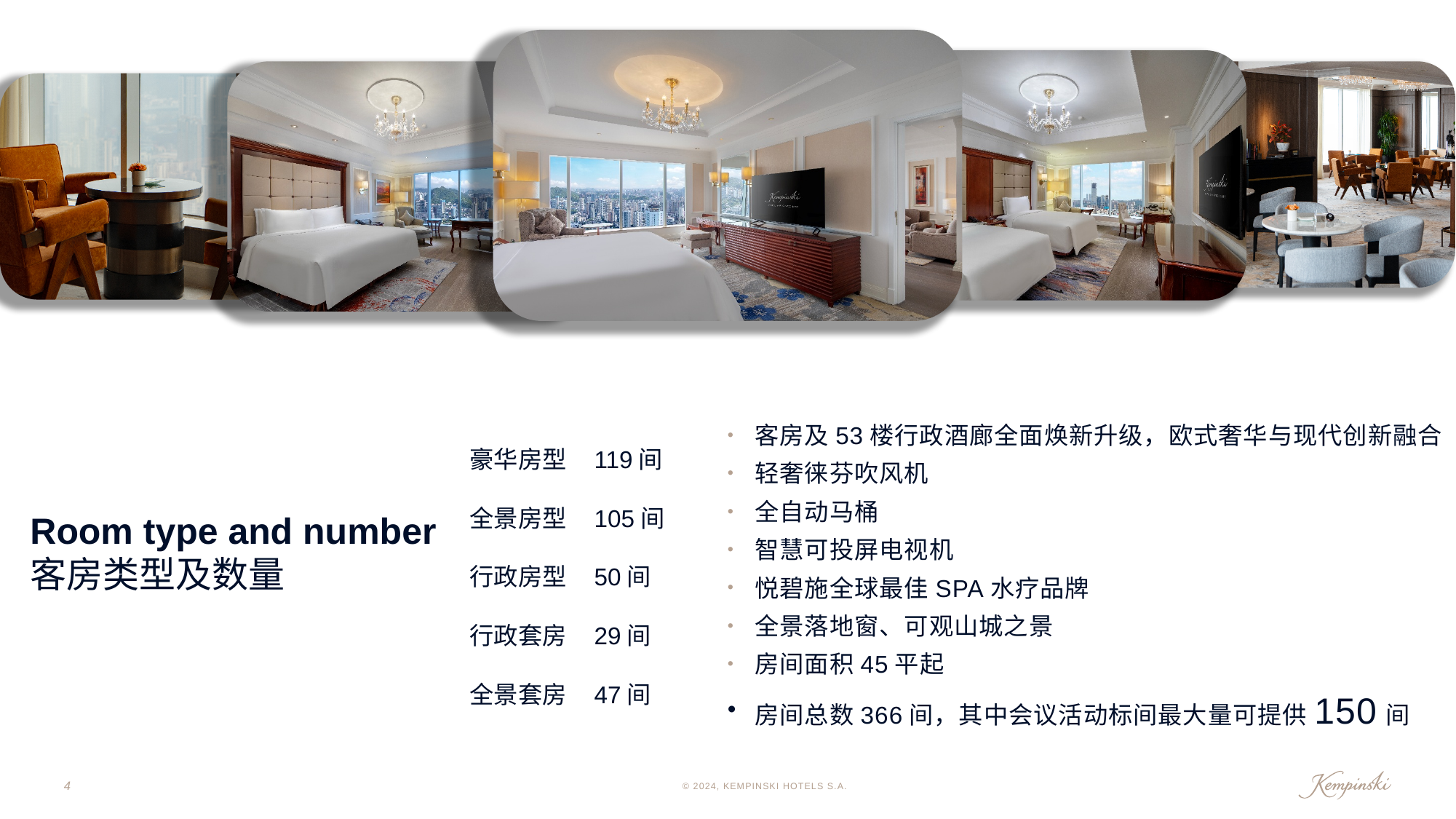

客房及53楼行政酒廊全面焕新升级，欧式奢华与现代创新融合
轻奢徕芬吹风机
全自动马桶
智慧可投屏电视机
悦碧施全球最佳SPA水疗品牌
全景落地窗、可观山城之景
房间面积45平起
房间总数366间，其中会议活动标间最大量可提供150间
豪华房型    119间
全景房型    105间
行政房型    50间
行政套房    29间
全景套房    47间
# Room type and number 客房类型及数量